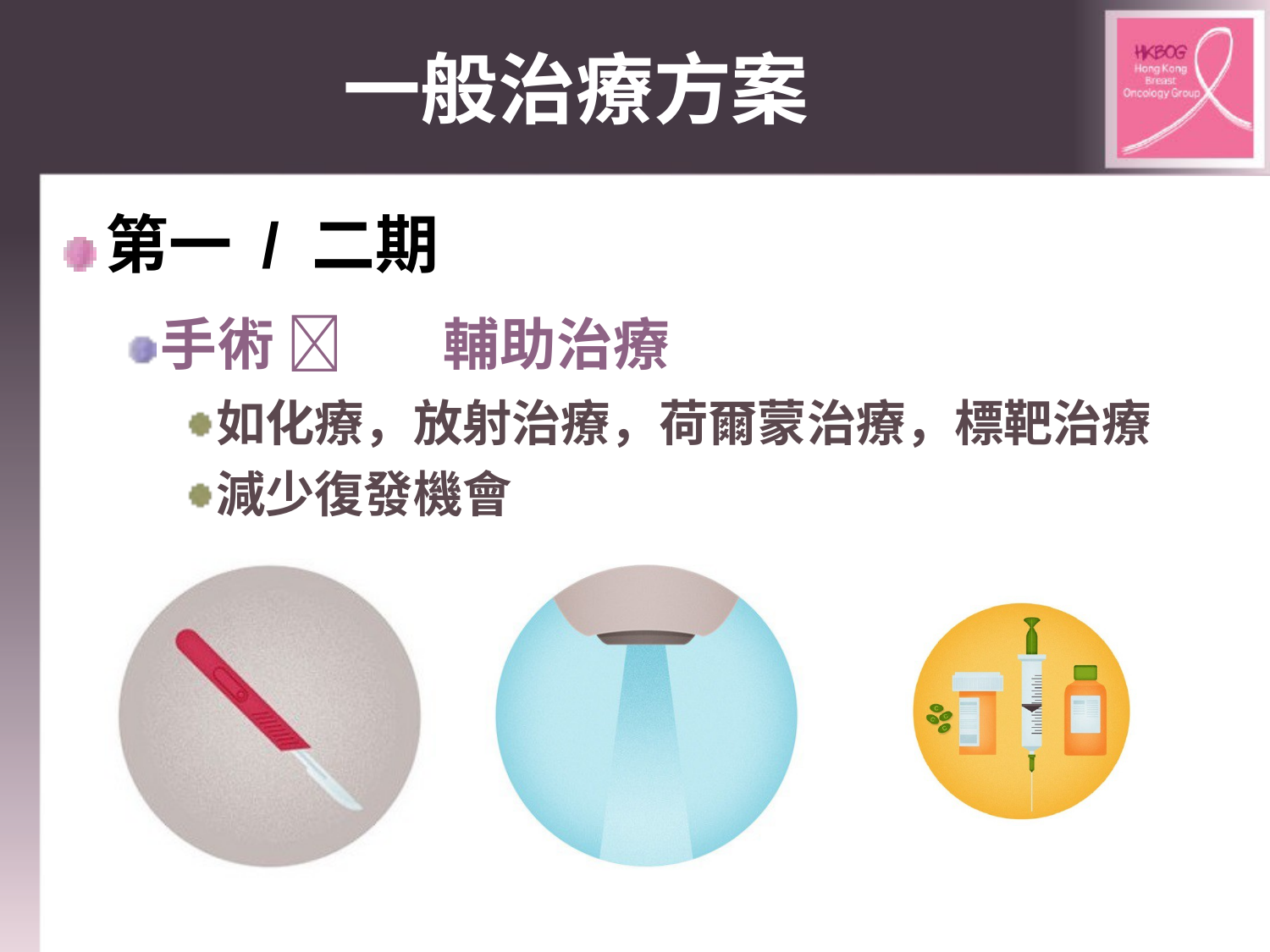

# 一般治療方案
第一 / 二期
手術 →	輔助治療
如化療，放射治療，荷爾蒙治療，標靶治療 減少復發機會